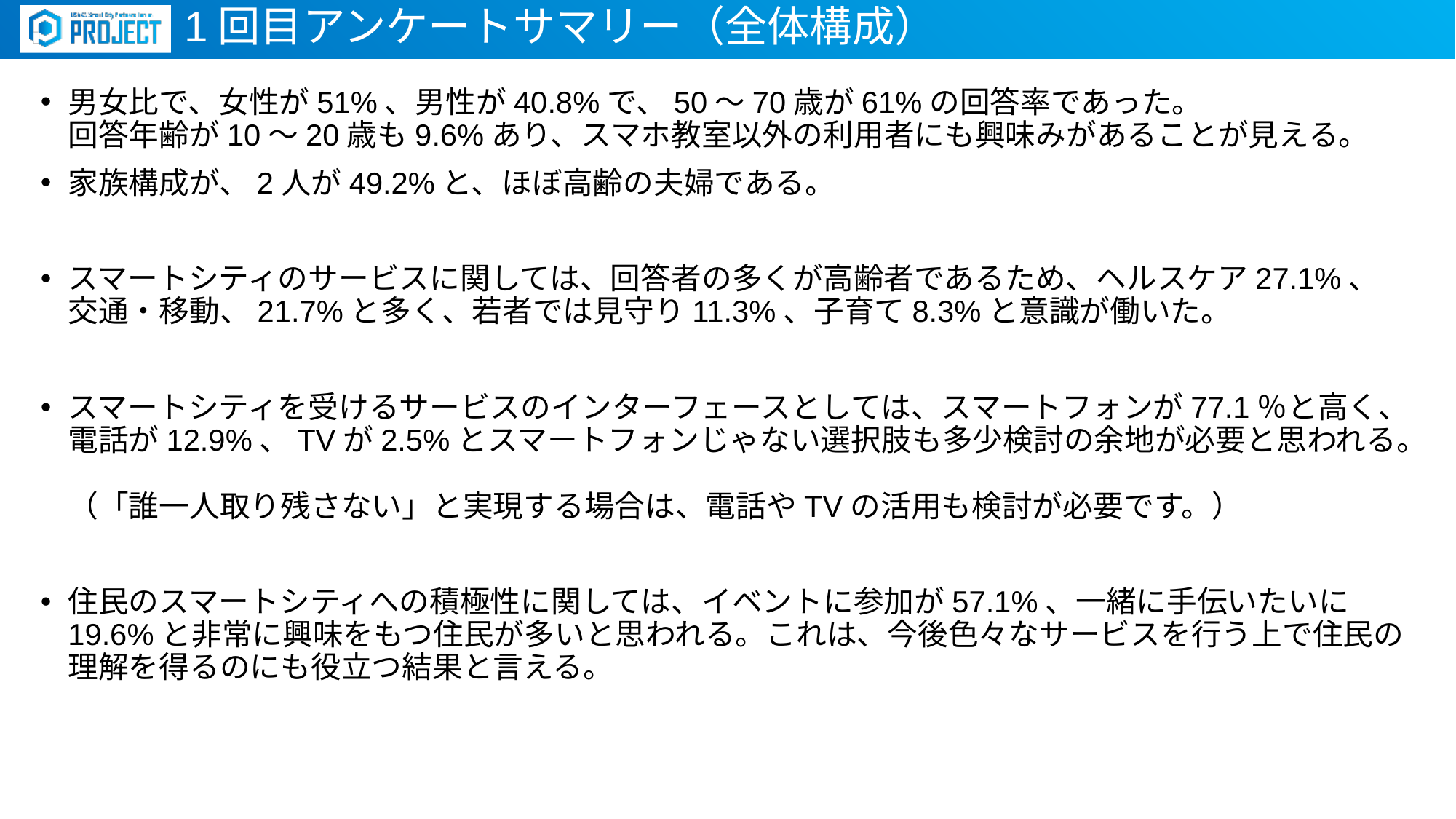

# 1回目アンケートサマリー（全体構成）
男女比で、女性が51%、男性が40.8%で、50～70歳が61%の回答率であった。
回答年齢が10～20歳も9.6%あり、スマホ教室以外の利用者にも興味みがあることが見える。
家族構成が、2人が49.2%と、ほぼ高齢の夫婦である。

スマートシティのサービスに関しては、回答者の多くが高齢者であるため、ヘルスケア27.1%、交通・移動、21.7%と多く、若者では見守り11.3%、子育て8.3%と意識が働いた。

スマートシティを受けるサービスのインターフェースとしては、スマートフォンが77.1％と高く、電話が12.9%、TVが2.5%とスマートフォンじゃない選択肢も多少検討の余地が必要と思われる。
（「誰一人取り残さない」と実現する場合は、電話やTVの活用も検討が必要です。）

住民のスマートシティへの積極性に関しては、イベントに参加が57.1%、一緒に手伝いたいに19.6%と非常に興味をもつ住民が多いと思われる。これは、今後色々なサービスを行う上で住民の理解を得るのにも役立つ結果と言える。